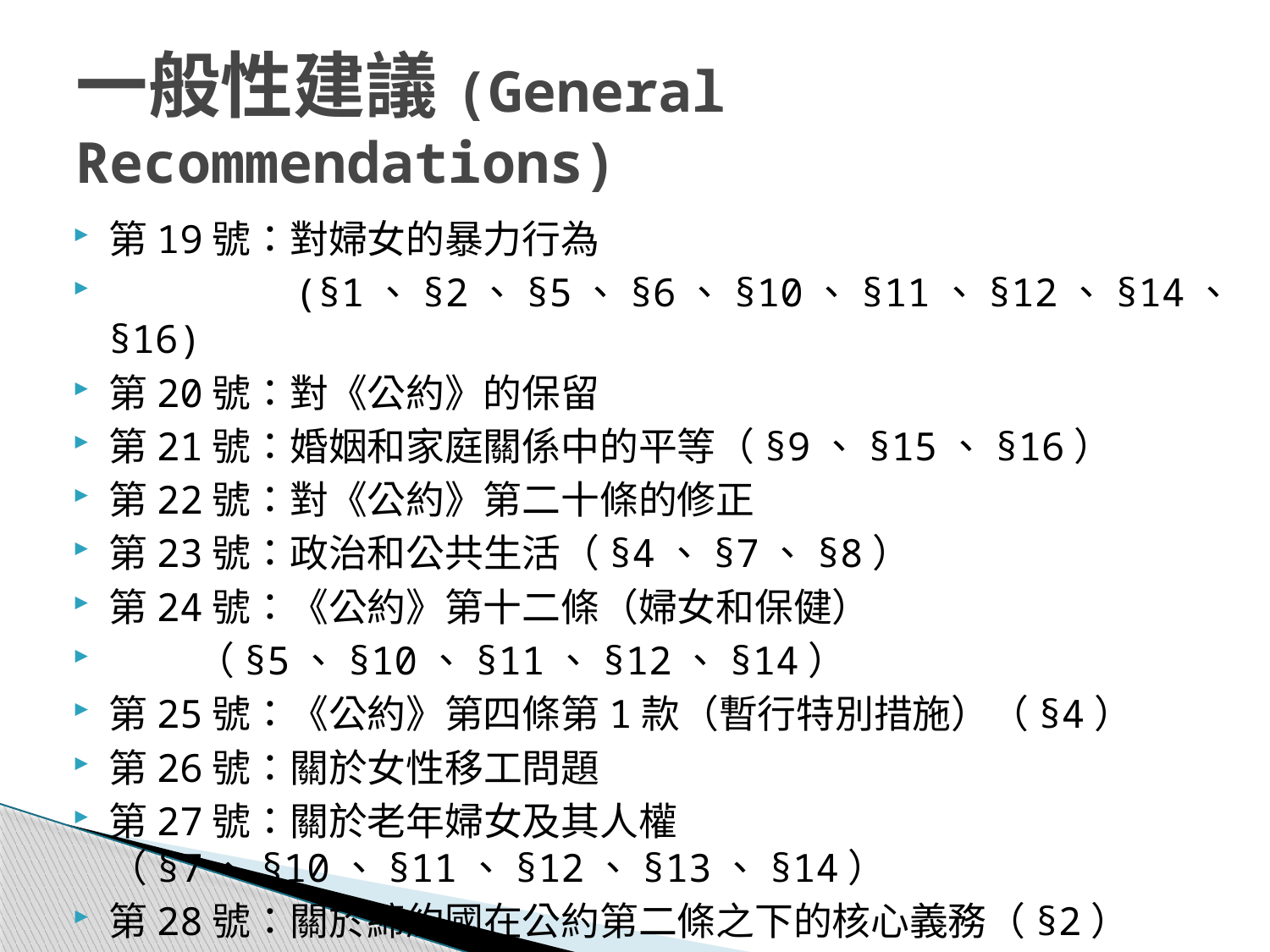

# 一般性建議(General Recommendations)
第19號：對婦女的暴力行為
        (§1、§2、§5、§6、§10、§11、§12、§14、§16)
第20號：對《公約》的保留
第21號：婚姻和家庭關係中的平等（§9、§15、§16）
第22號：對《公約》第二十條的修正
第23號：政治和公共生活（§4、§7、§8）
第24號：《公約》第十二條（婦女和保健）
         （§5、§10、§11、§12、§14）
第25號：《公約》第四條第1款（暫行特別措施）（§4）
第26號：關於女性移工問題
第27號：關於老年婦女及其人權（§7、§10、§11、§12、§13、§14）
第28號：關於締約國在公約第二條之下的核心義務（§2）